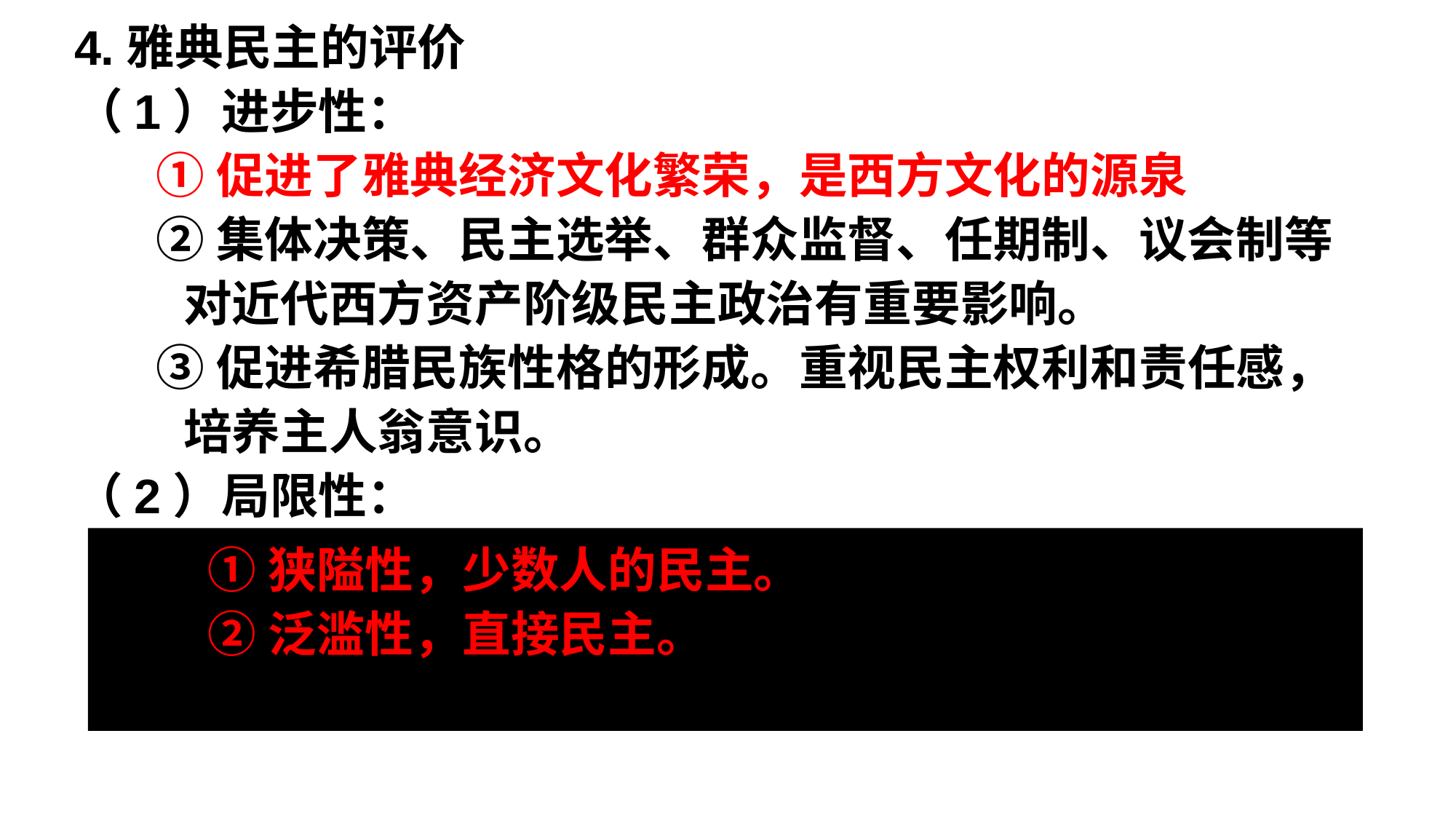

4.雅典民主的评价
（1）进步性：
①促进了雅典经济文化繁荣，是西方文化的源泉
②集体决策、民主选举、群众监督、任期制、议会制等对近代西方资产阶级民主政治有重要影响。
③促进希腊民族性格的形成。重视民主权利和责任感，培养主人翁意识。
（2）局限性：
	①狭隘性，少数人的民主。
	②泛滥性，直接民主。